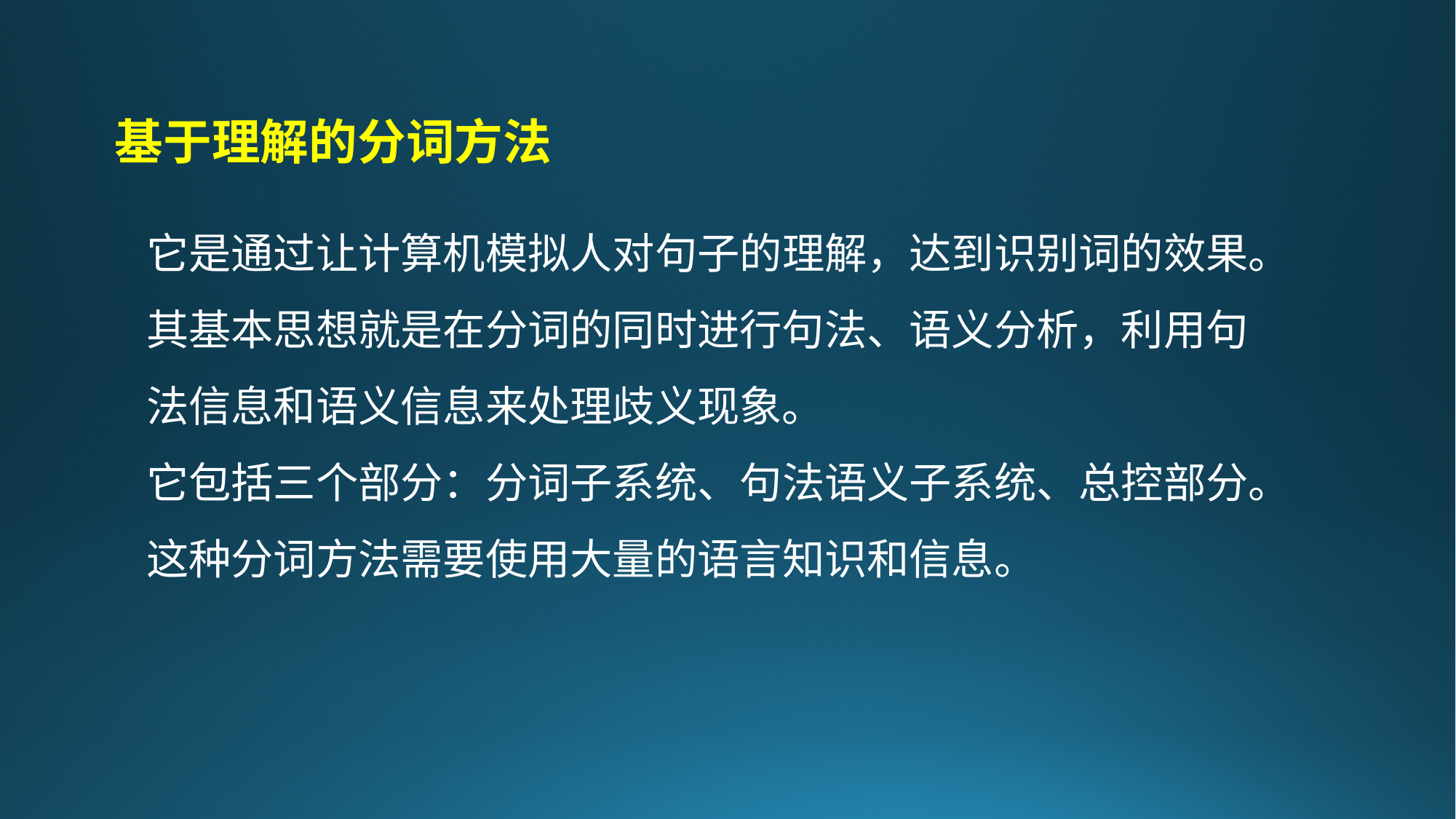

基于理解的分词方法
它是通过让计算机模拟人对句子的理解，达到识别词的效果。其基本思想就是在分词的同时进行句法、语义分析，利用句法信息和语义信息来处理歧义现象。
它包括三个部分：分词子系统、句法语义子系统、总控部分。
这种分词方法需要使用大量的语言知识和信息。